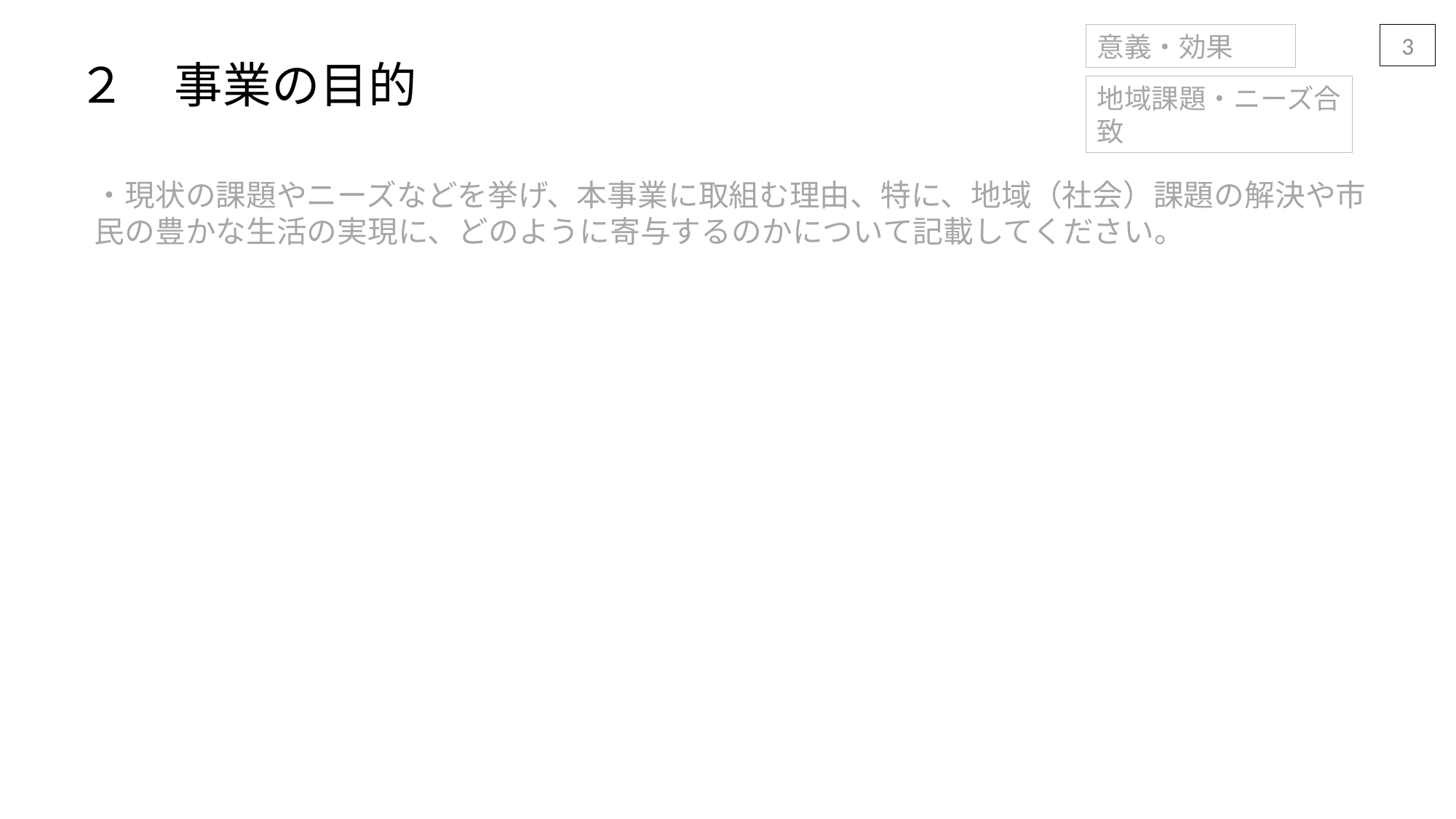

意義・効果
3
２　事業の目的
地域課題・ニーズ合致

・現状の課題やニーズなどを挙げ、本事業に取組む理由、特に、地域（社会）課題の解決や市民の豊かな生活の実現に、どのように寄与するのかについて記載してください。